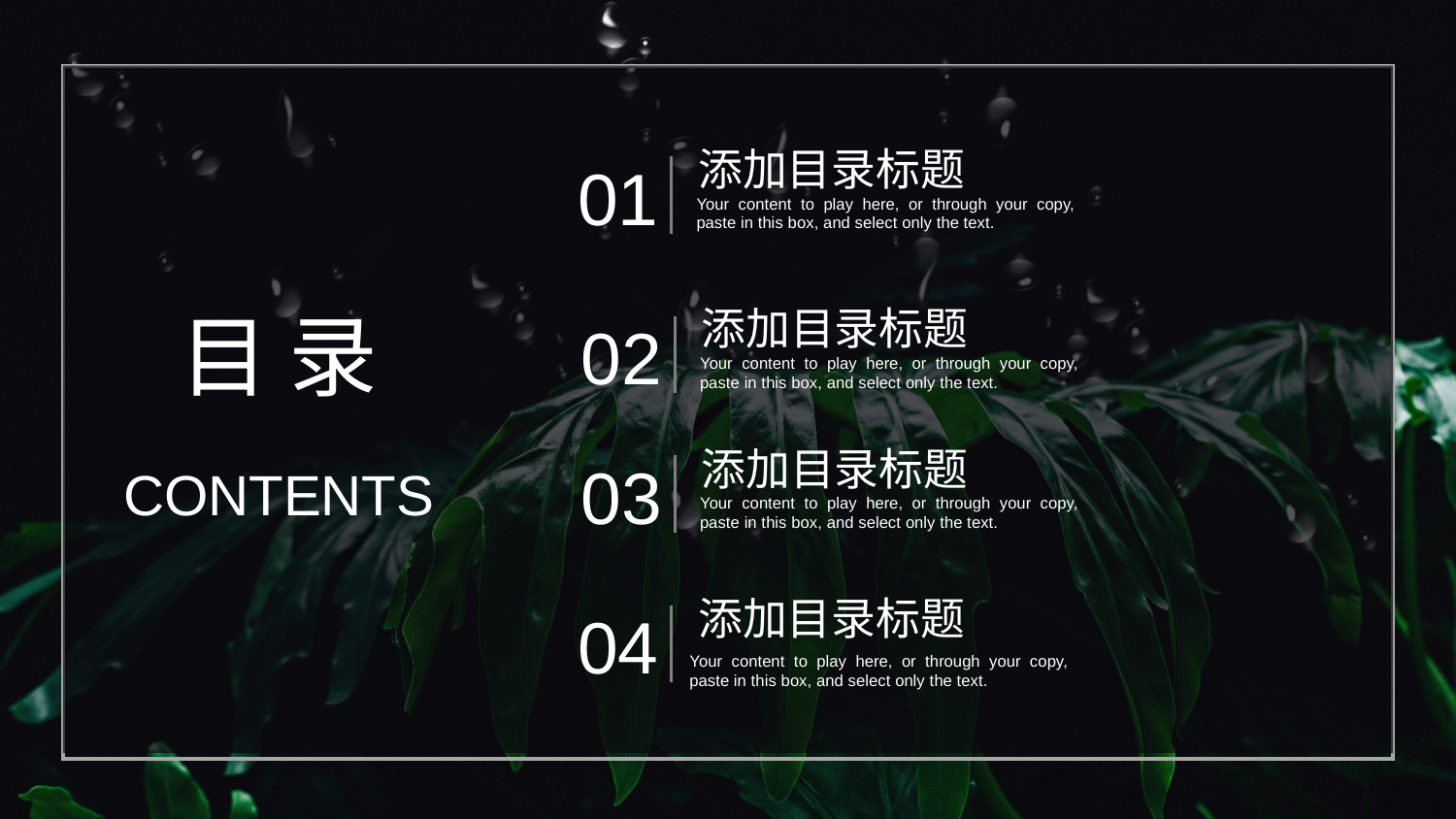

添加目录标题
01
Your content to play here, or through your copy, paste in this box, and select only the text.
目 录
添加目录标题
02
Your content to play here, or through your copy, paste in this box, and select only the text.
添加目录标题
03
CONTENTS
Your content to play here, or through your copy, paste in this box, and select only the text.
添加目录标题
04
Your content to play here, or through your copy, paste in this box, and select only the text.